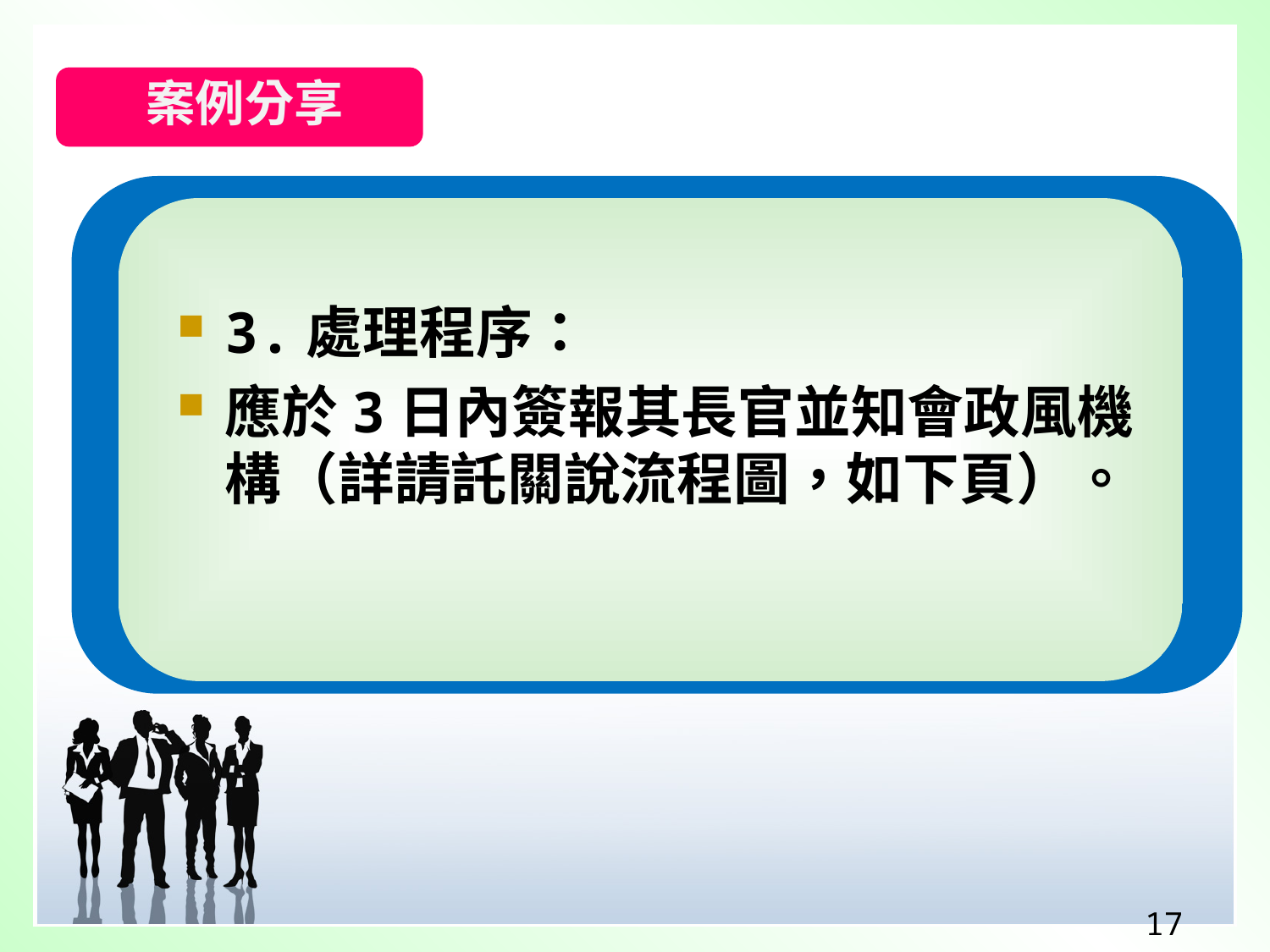

案例分享

3.處理程序：
應於3日內簽報其長官並知會政風機構（詳請託關說流程圖，如下頁）。
                                     17